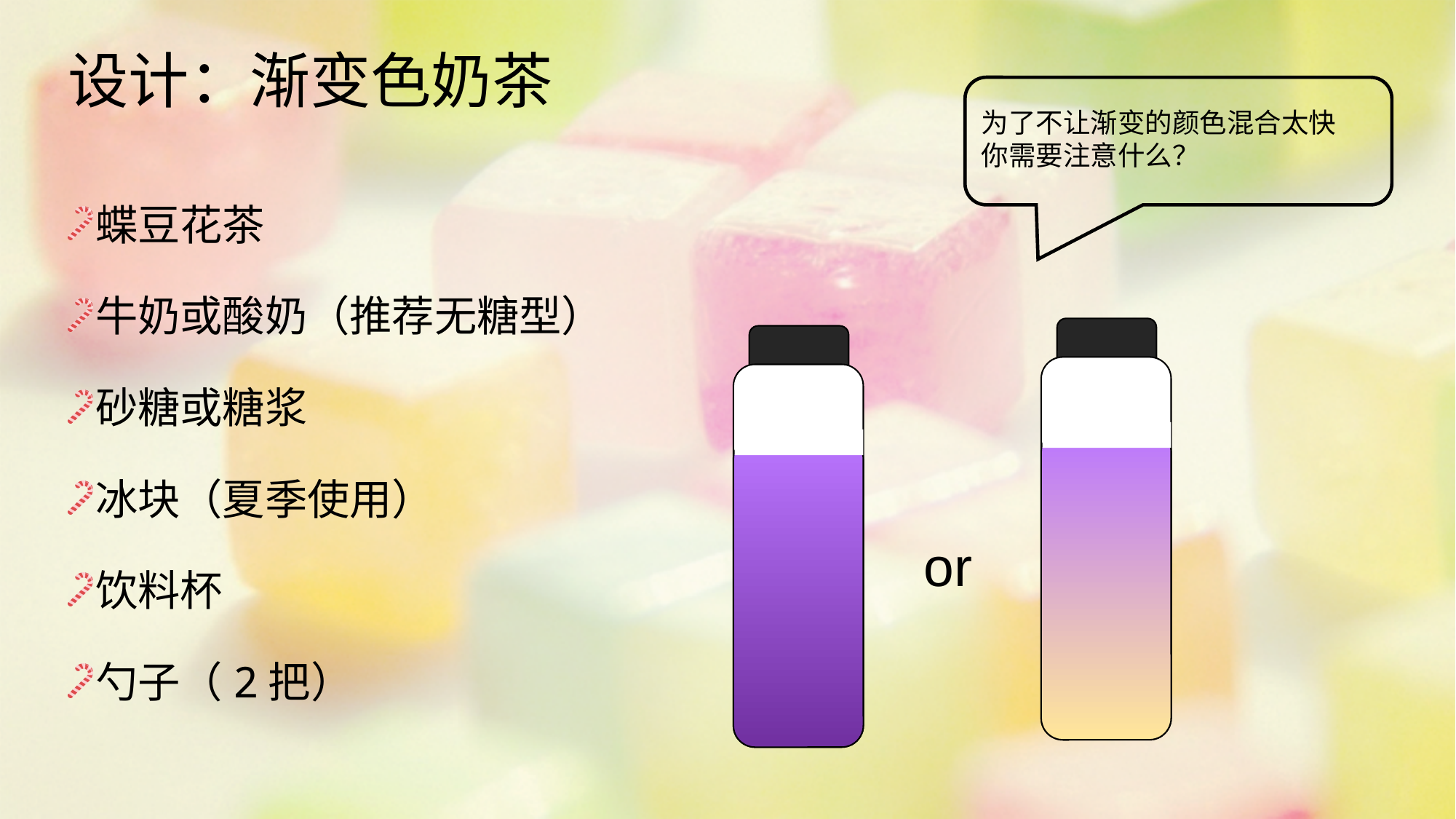

# 设计：渐变色奶茶

为了不让渐变的颜色混合太快
你需要注意什么？
蝶豆花茶
牛奶或酸奶（推荐无糖型）
砂糖或糖浆
冰块（夏季使用）
饮料杯
勺子（2把）

or